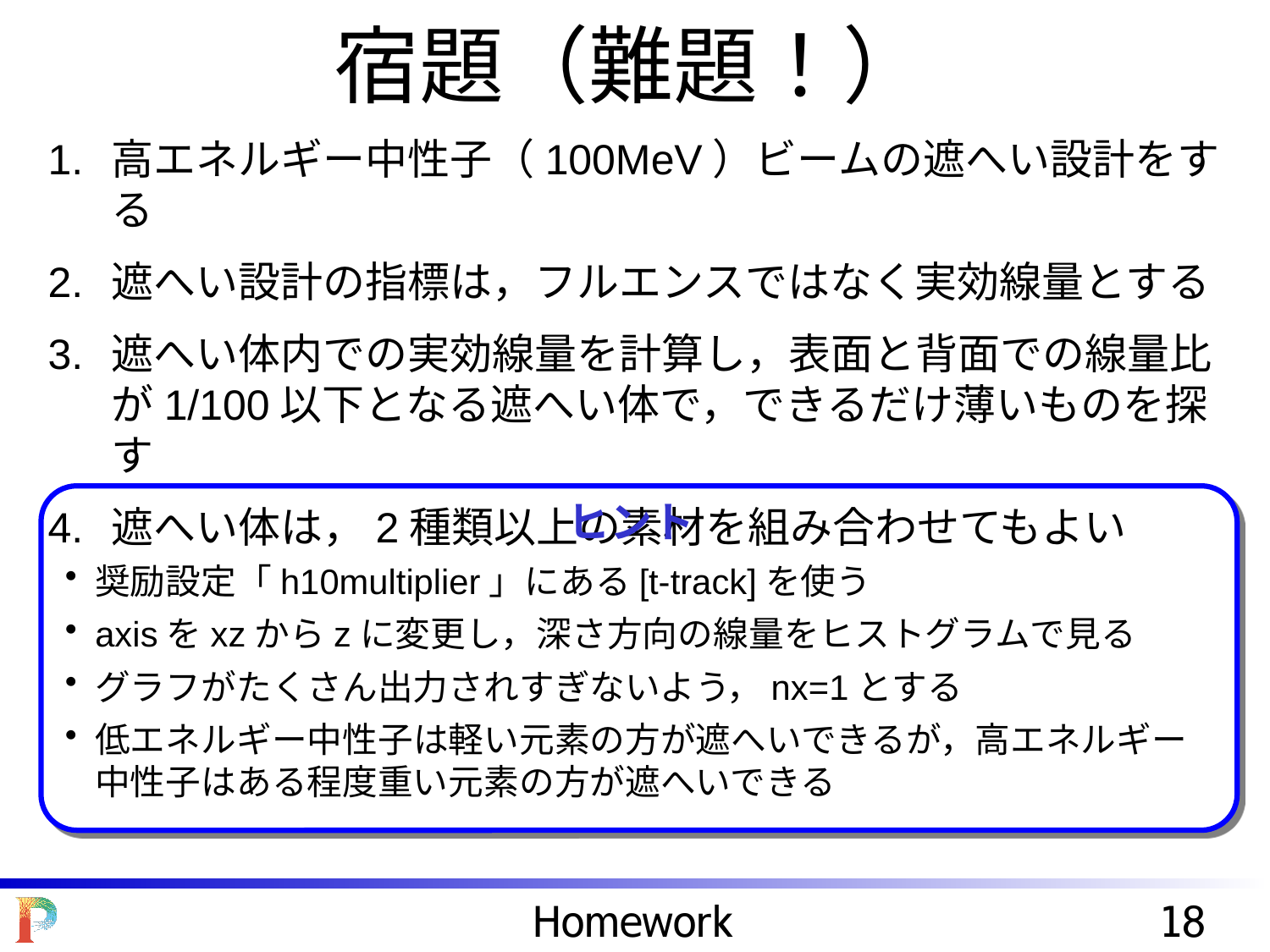

宿題（難題！）
高エネルギー中性子（100MeV）ビームの遮へい設計をする
遮へい設計の指標は，フルエンスではなく実効線量とする
遮へい体内での実効線量を計算し，表面と背面での線量比が1/100以下となる遮へい体で，できるだけ薄いものを探す
遮へい体は，2種類以上の素材を組み合わせてもよい

ヒント
奨励設定「h10multiplier」にある[t-track]を使う
axisをxzからzに変更し，深さ方向の線量をヒストグラムで見る
グラフがたくさん出力されすぎないよう，nx=1とする
低エネルギー中性子は軽い元素の方が遮へいできるが，高エネルギー中性子はある程度重い元素の方が遮へいできる
Homework